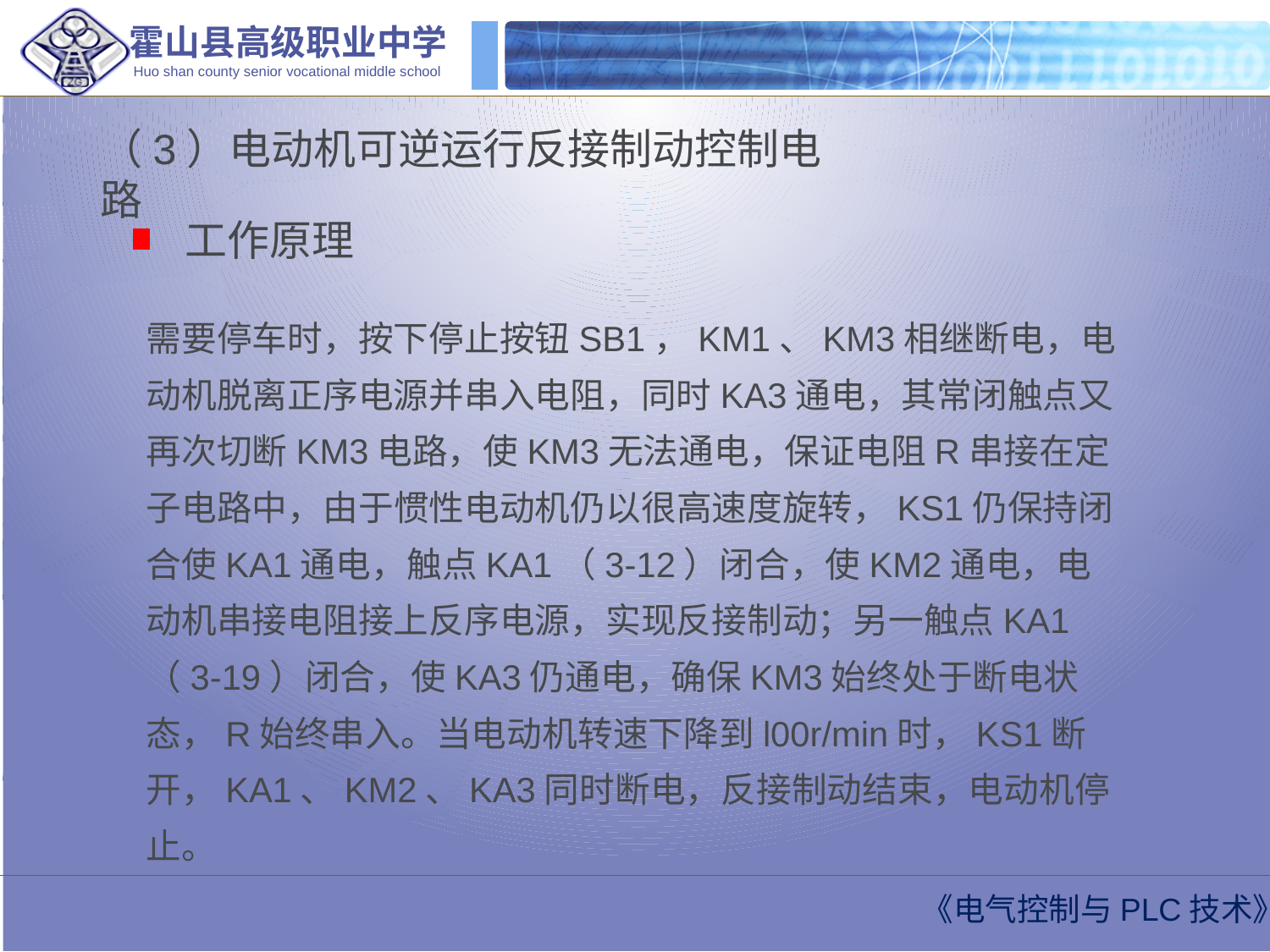

（3）电动机可逆运行反接制动控制电路
工作原理

需要停车时，按下停止按钮SB1，KM1、KM3相继断电，电动机脱离正序电源并串入电阻，同时KA3通电，其常闭触点又再次切断KM3电路，使KM3无法通电，保证电阻R串接在定子电路中，由于惯性电动机仍以很高速度旋转，KS1仍保持闭合使KA1通电，触点KA1（3-12）闭合，使KM2通电，电动机串接电阻接上反序电源，实现反接制动；另一触点KA1（3-19）闭合，使KA3仍通电，确保KM3始终处于断电状态，R始终串入。当电动机转速下降到l00r/min时，KS1断开，KA1、KM2、KA3同时断电，反接制动结束，电动机停止。